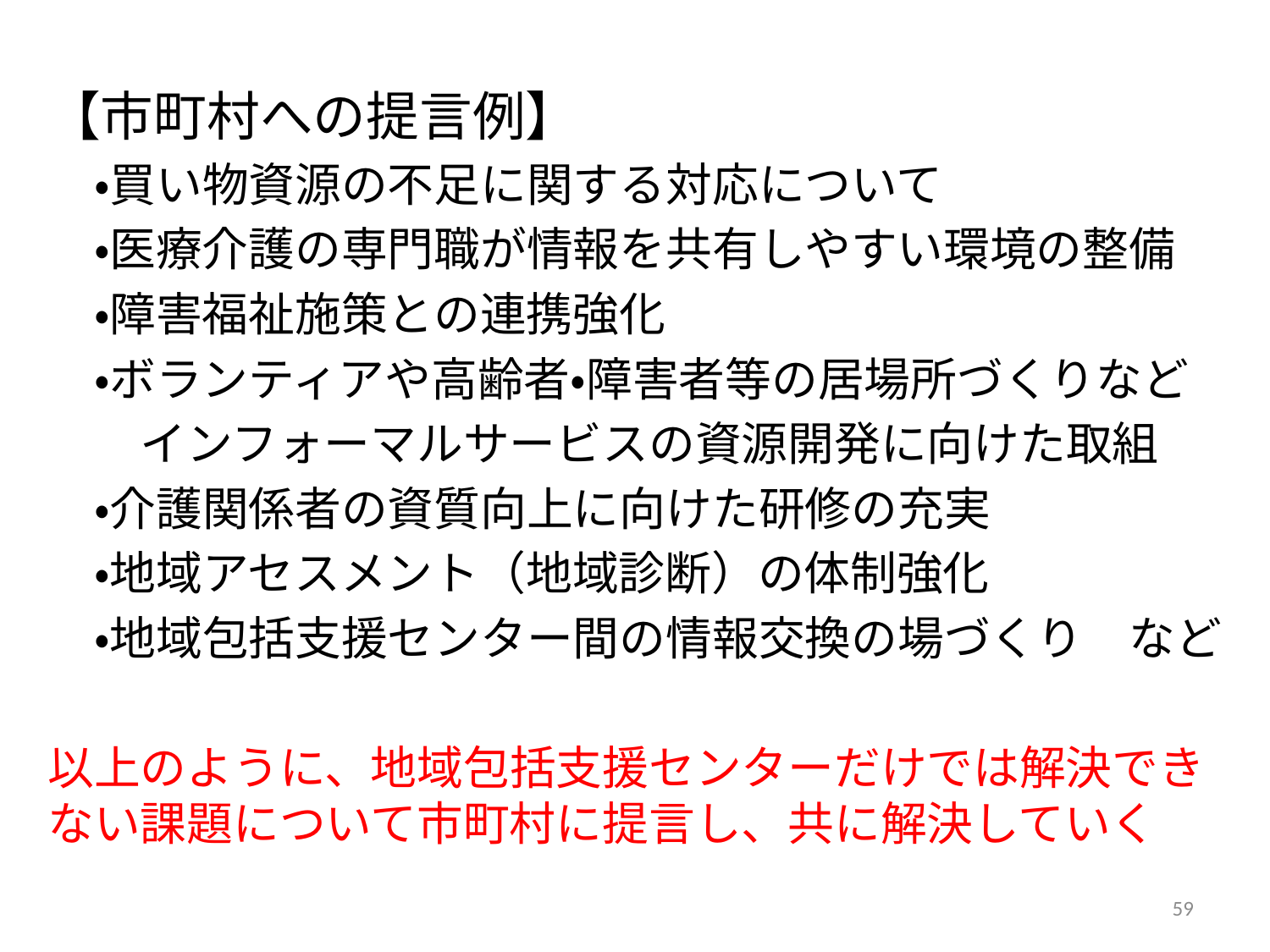

【市町村への提言例】
　・買い物資源の不足に関する対応について
　・医療介護の専門職が情報を共有しやすい環境の整備
　・障害福祉施策との連携強化
　・ボランティアや高齢者・障害者等の居場所づくりなど
　　インフォーマルサービスの資源開発に向けた取組
　・介護関係者の資質向上に向けた研修の充実
　・地域アセスメント（地域診断）の体制強化
　・地域包括支援センター間の情報交換の場づくり　など

以上のように、地域包括支援センターだけでは解決できない課題について市町村に提言し、共に解決していく
59